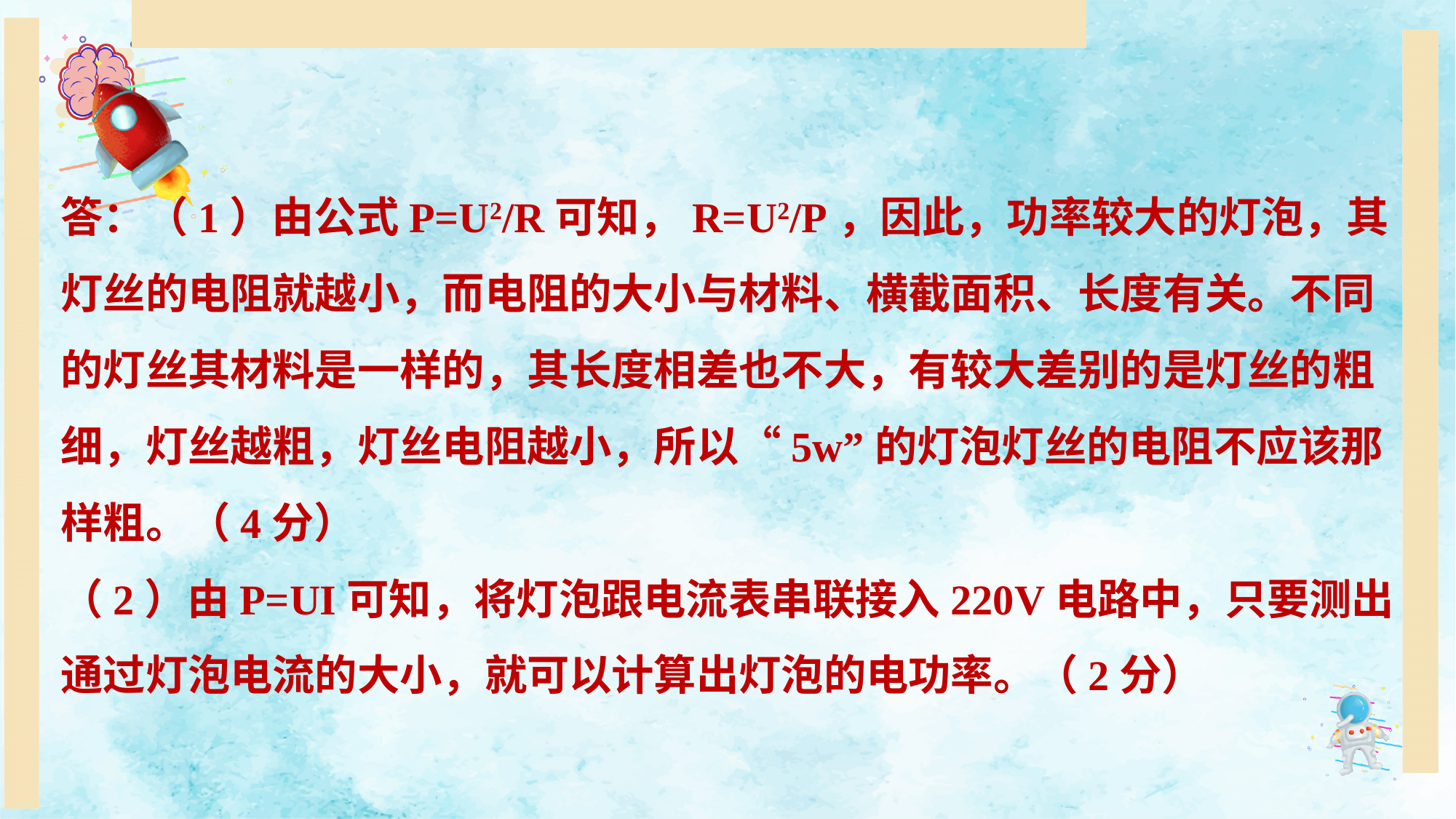

答：（1）由公式P=U2/R可知，R=U2/P，因此，功率较大的灯泡，其灯丝的电阻就越小，而电阻的大小与材料、横截面积、长度有关。不同的灯丝其材料是一样的，其长度相差也不大，有较大差别的是灯丝的粗细，灯丝越粗，灯丝电阻越小，所以“5w”的灯泡灯丝的电阻不应该那样粗。（4分）
（2）由P=UI可知，将灯泡跟电流表串联接入220V电路中，只要测出通过灯泡电流的大小，就可以计算出灯泡的电功率。（2分）